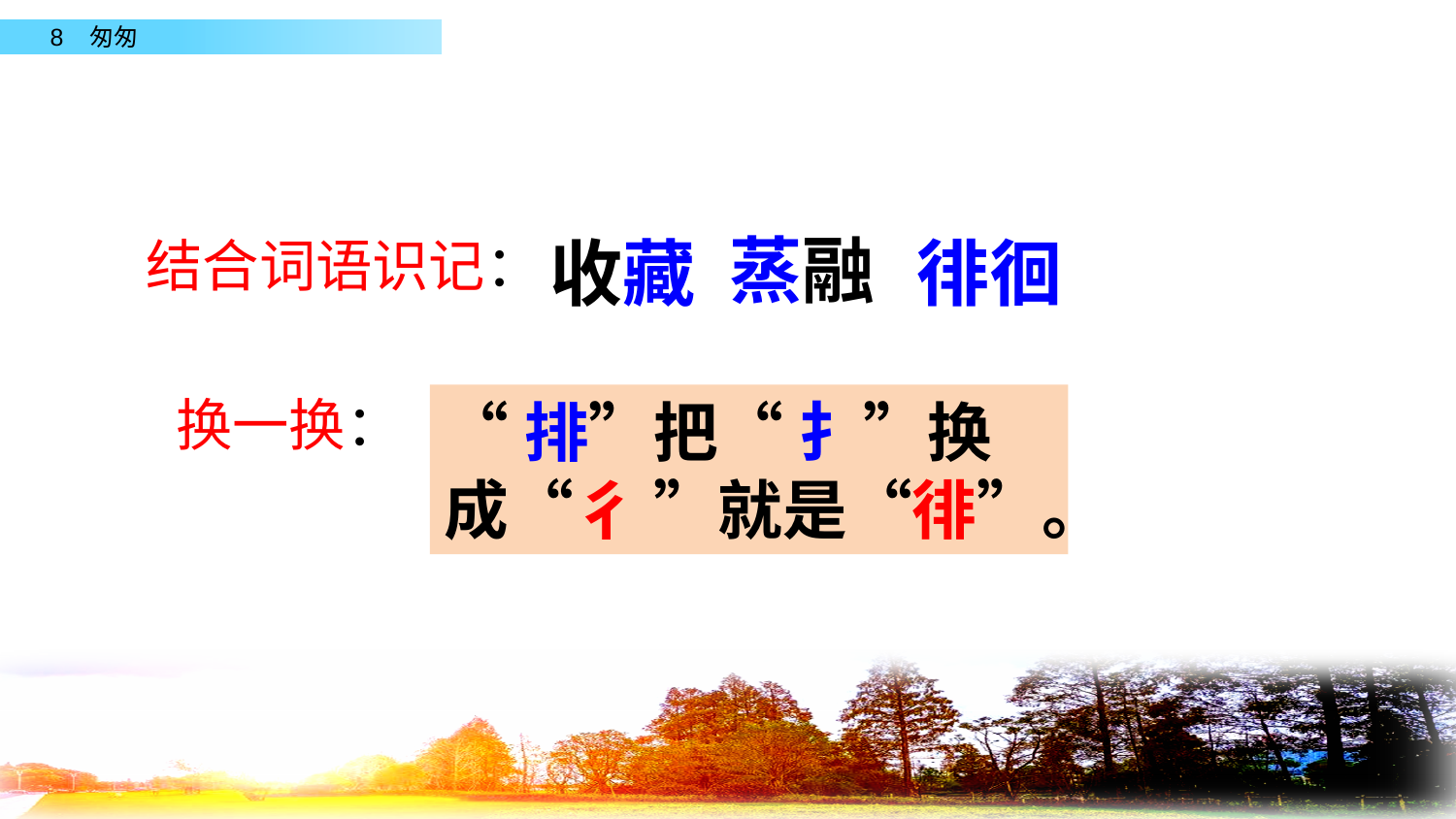

蒸融
收藏
徘徊
结合词语识记：
换一换：
“排”把“ 扌”换成“彳 ”就是“徘”。